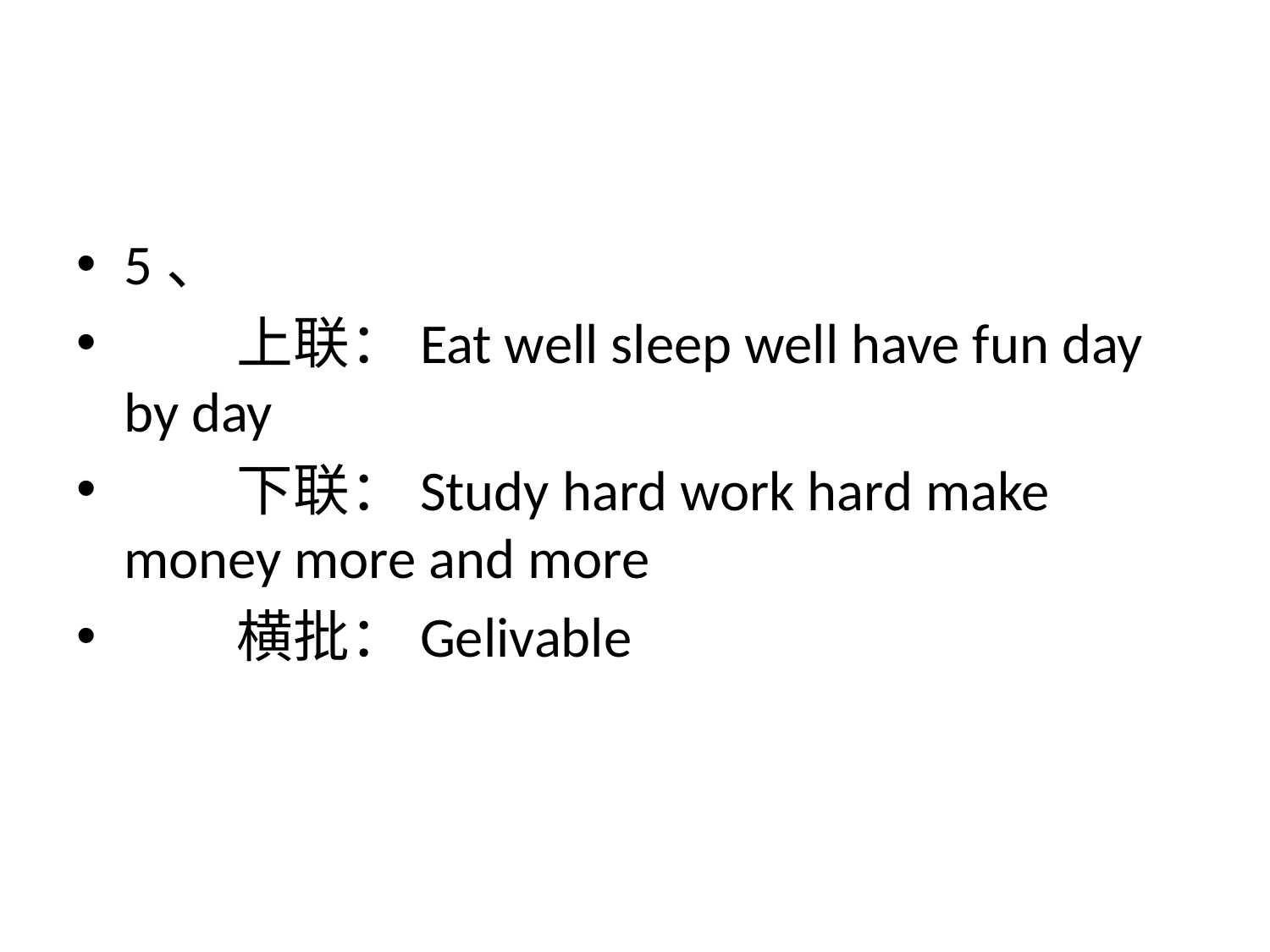

#
5、
　　上联：Eat well sleep well have fun day by day
　　下联：Study hard work hard make money more and more
　　横批：Gelivable